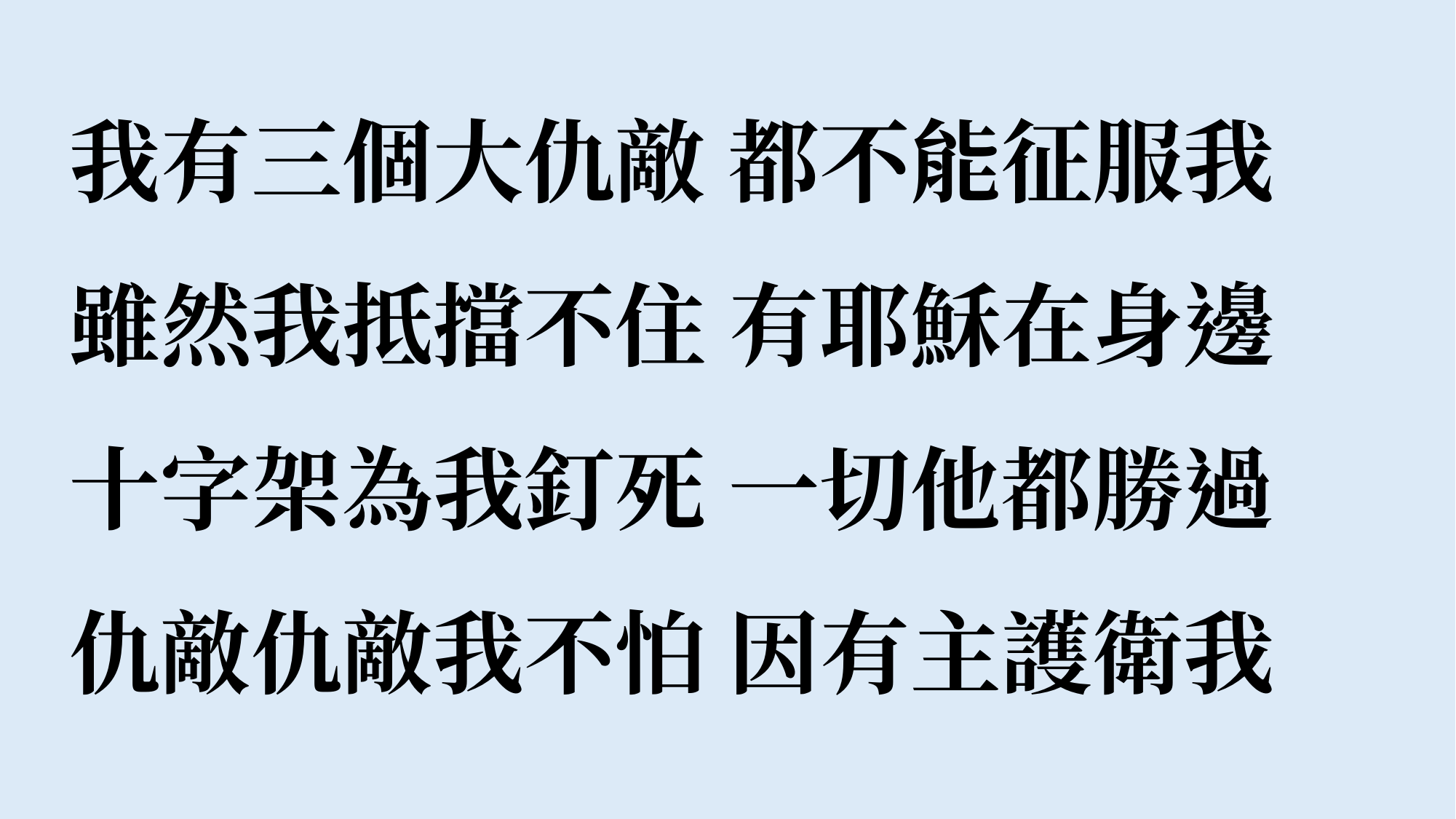

我有三個大仇敵 都不能征服我雖然我抵擋不住 有耶穌在身邊十字架為我釘死 一切他都勝過仇敵仇敵我不怕 因有主護衛我